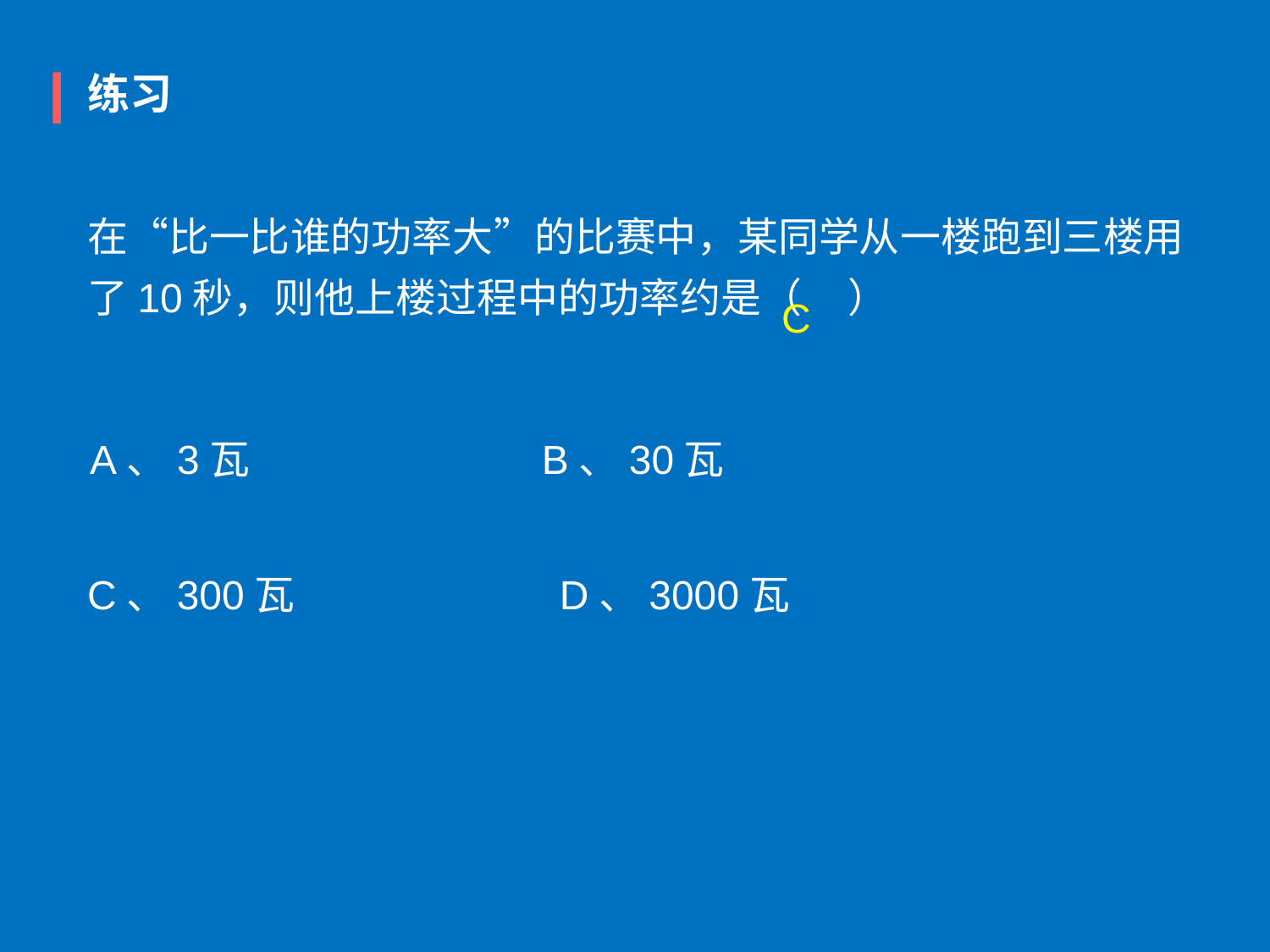

练习

在“比一比谁的功率大”的比赛中，某同学从一楼跑到三楼用了10秒，则他上楼过程中的功率约是（     ）
        C
A、3瓦                               B、30瓦

C、300瓦                            D、3000瓦